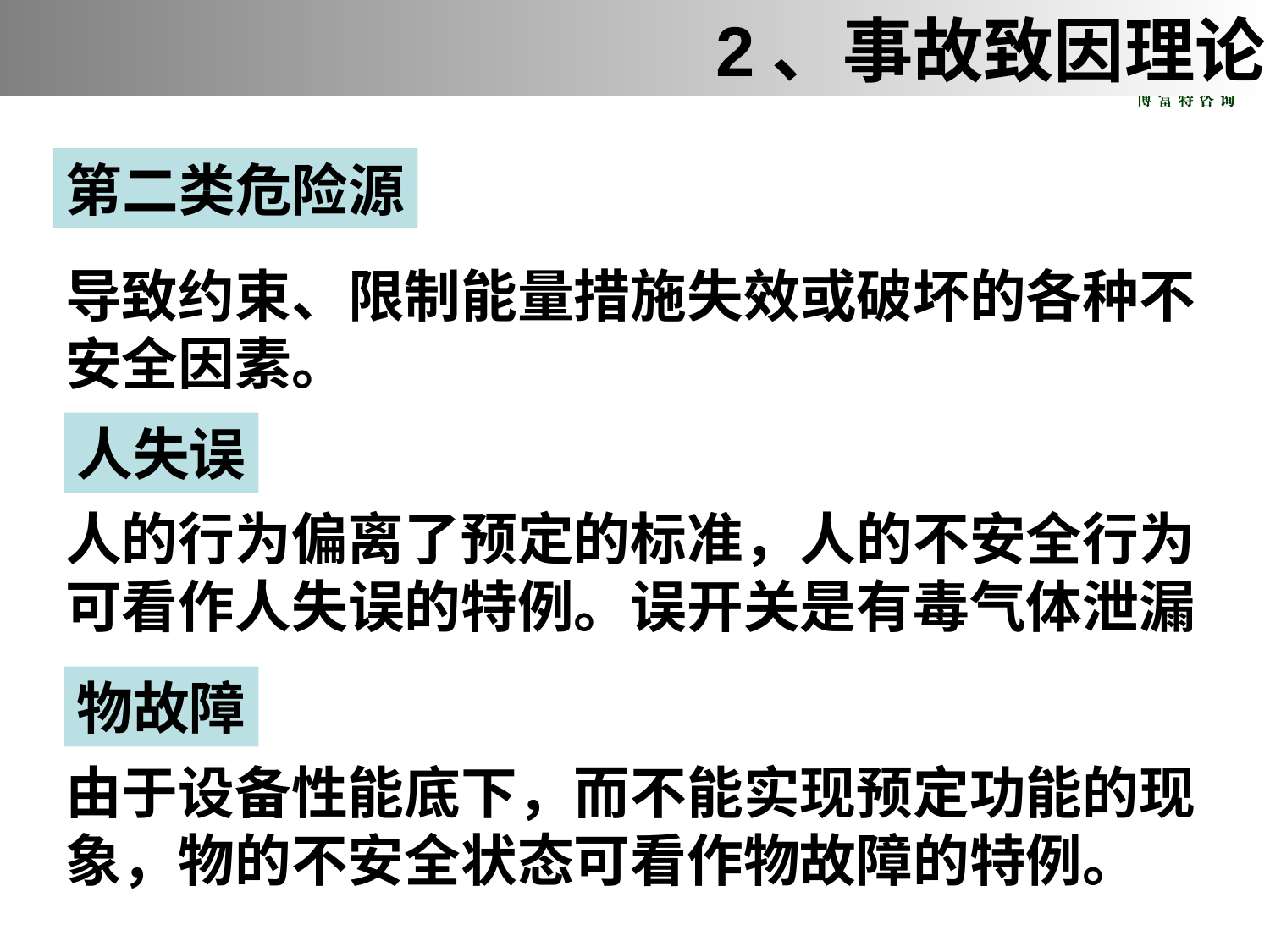

2、事故致因理论
第二类危险源
导致约束、限制能量措施失效或破坏的各种不安全因素。
人失误
人的行为偏离了预定的标准，人的不安全行为可看作人失误的特例。误开关是有毒气体泄漏
物故障
由于设备性能底下，而不能实现预定功能的现象，物的不安全状态可看作物故障的特例。